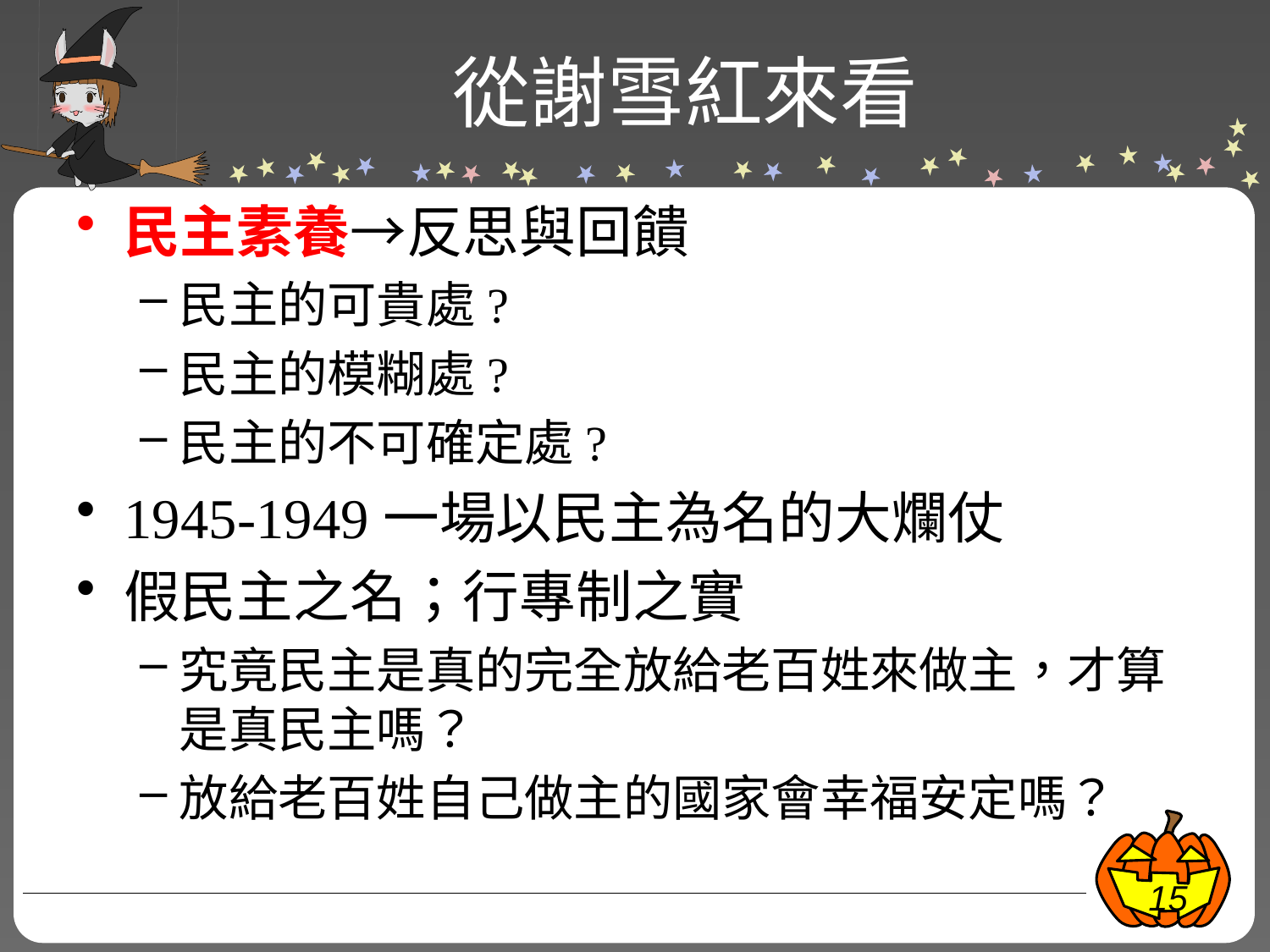

# 從謝雪紅來看
民主素養→反思與回饋
民主的可貴處?
民主的模糊處?
民主的不可確定處?
1945-1949一場以民主為名的大爛仗
假民主之名；行專制之實
究竟民主是真的完全放給老百姓來做主，才算是真民主嗎？
放給老百姓自己做主的國家會幸福安定嗎？
15